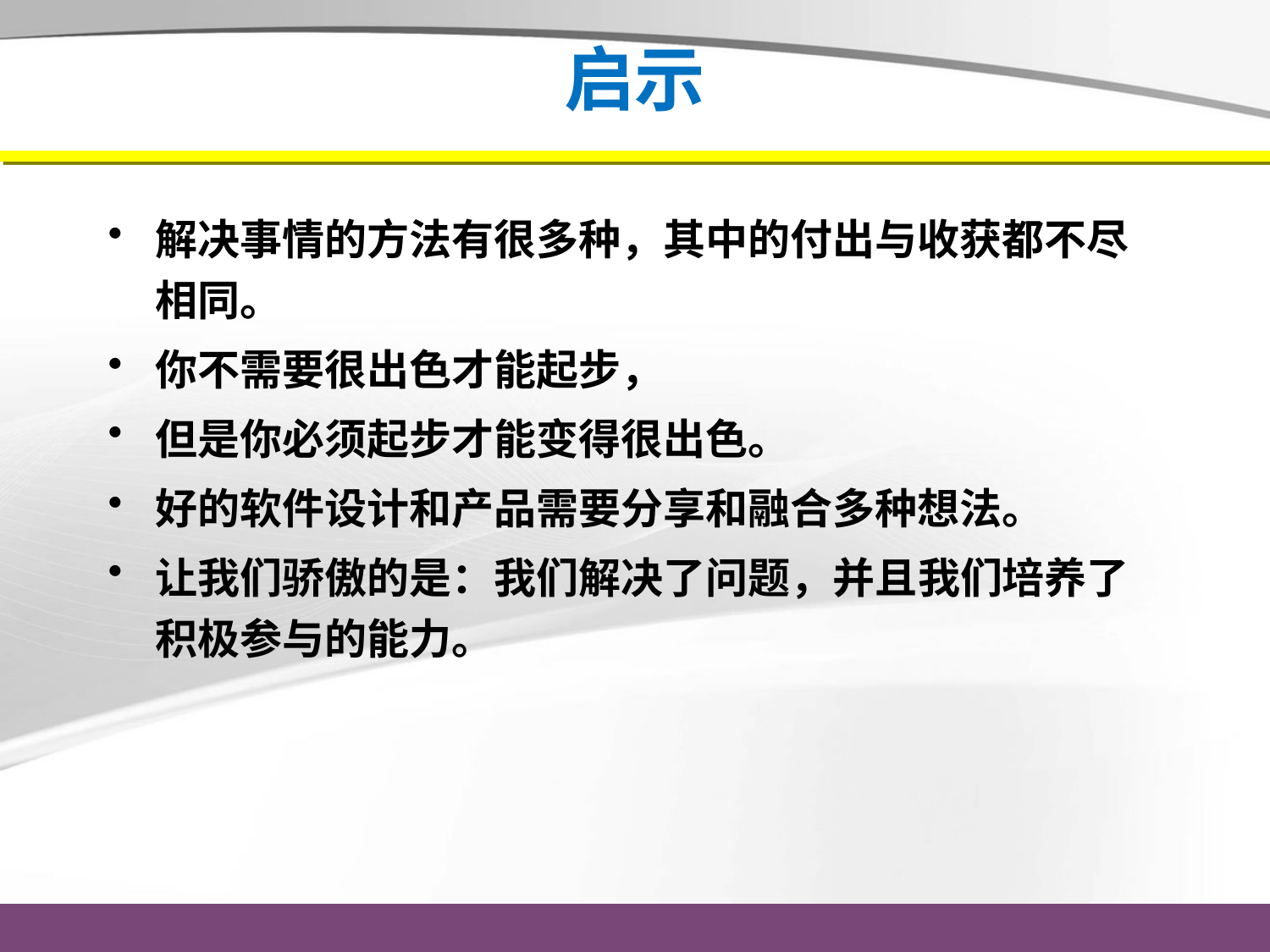

# 启示
解决事情的方法有很多种，其中的付出与收获都不尽相同。
你不需要很出色才能起步，
但是你必须起步才能变得很出色。
好的软件设计和产品需要分享和融合多种想法。
让我们骄傲的是：我们解决了问题，并且我们培养了积极参与的能力。